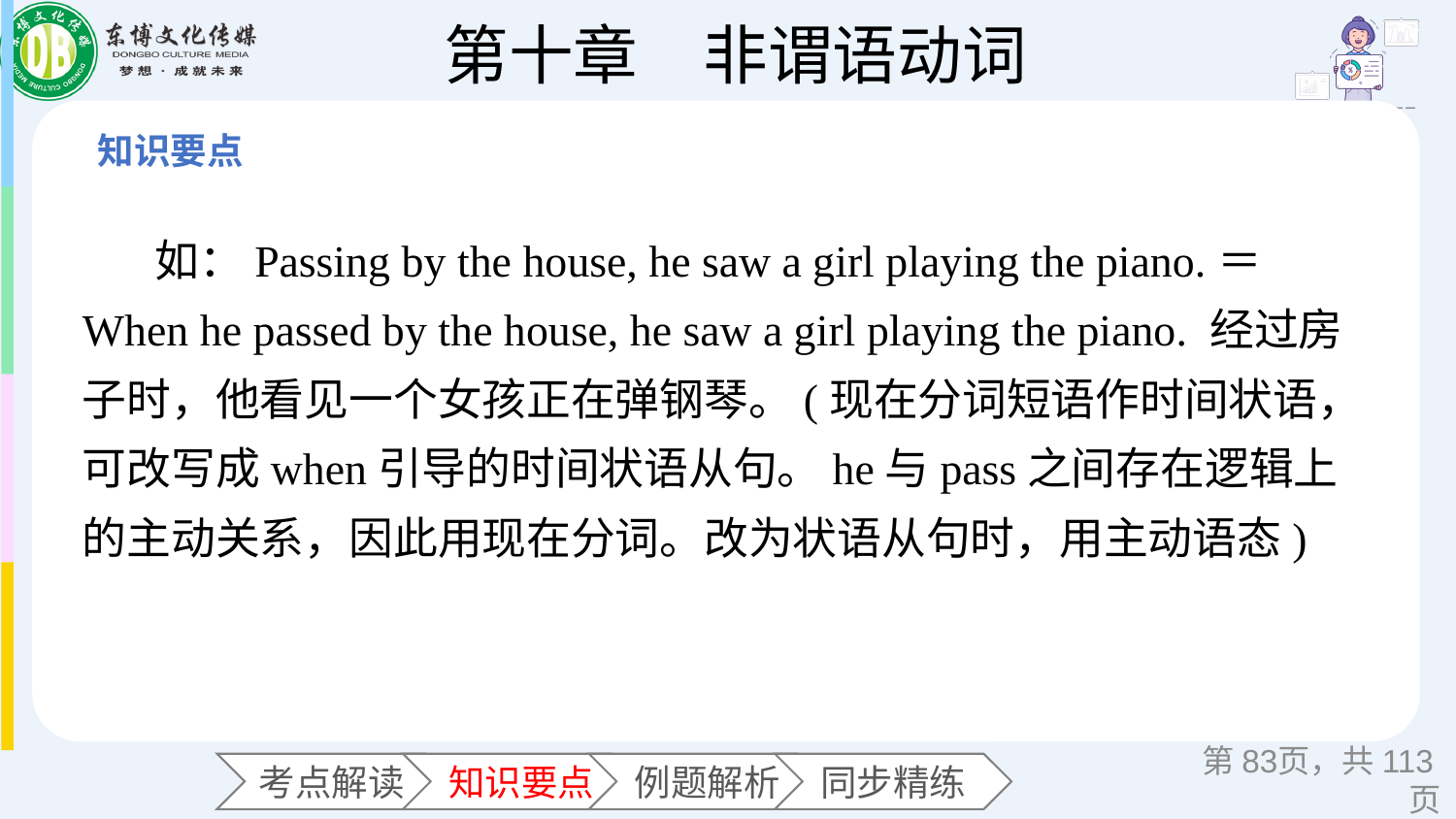

如：Passing by the house, he saw a girl playing the piano.＝When he passed by the house, he saw a girl playing the piano. 经过房子时，他看见一个女孩正在弹钢琴。(现在分词短语作时间状语，可改写成when引导的时间状语从句。he与pass之间存在逻辑上的主动关系，因此用现在分词。改为状语从句时，用主动语态)
第83页，共113页